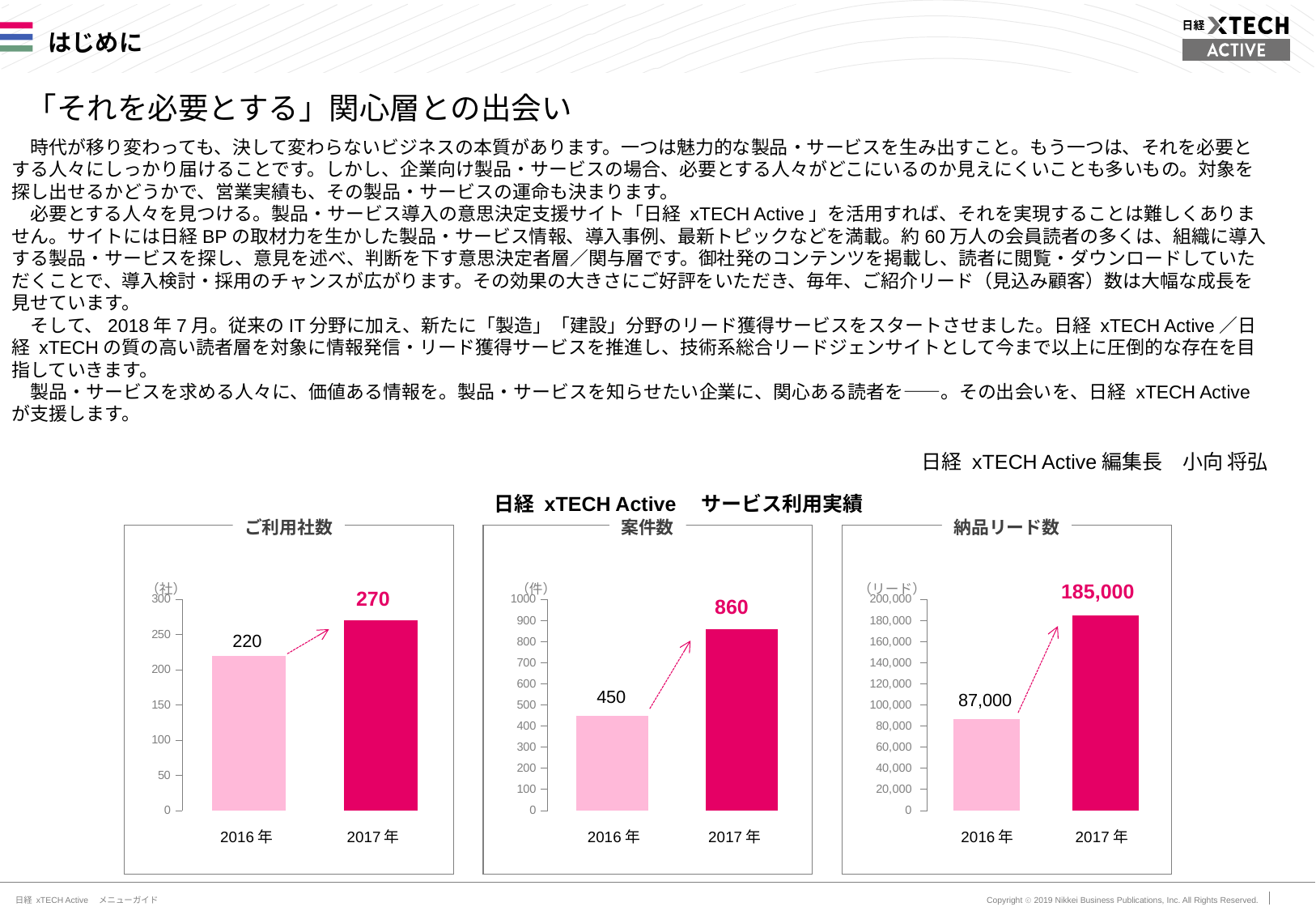

# はじめに
「それを必要とする」関心層との出会い
　時代が移り変わっても、決して変わらないビジネスの本質があります。一つは魅力的な製品・サービスを生み出すこと。もう一つは、それを必要とする人々にしっかり届けることです。しかし、企業向け製品・サービスの場合、必要とする人々がどこにいるのか見えにくいことも多いもの。対象を探し出せるかどうかで、営業実績も、その製品・サービスの運命も決まります。
　必要とする人々を見つける。製品・サービス導入の意思決定支援サイト「日経 xTECH Active」を活用すれば、それを実現することは難しくありません。サイトには日経BPの取材力を生かした製品・サービス情報、導入事例、最新トピックなどを満載。約60万人の会員読者の多くは、組織に導入する製品・サービスを探し、意見を述べ、判断を下す意思決定者層／関与層です。御社発のコンテンツを掲載し、読者に閲覧・ダウンロードしていただくことで、導入検討・採用のチャンスが広がります。その効果の大きさにご好評をいただき、毎年、ご紹介リード（見込み顧客）数は大幅な成長を見せています。
　そして、2018年7月。従来のIT分野に加え、新たに「製造」「建設」分野のリード獲得サービスをスタートさせました。日経 xTECH Active／日経 xTECHの質の高い読者層を対象に情報発信・リード獲得サービスを推進し、技術系総合リードジェンサイトとして今まで以上に圧倒的な存在を目指していきます。
　製品・サービスを求める人々に、価値ある情報を。製品・サービスを知らせたい企業に、関心ある読者を――。その出会いを、日経 xTECH Activeが支援します。

　　　　　　　　　　　　　　　　　　　　　　　　　　　　　　　　　　　　　　　　　　　　　日経 xTECH Active編集長　小向 将弘
日経 xTECH Active　サービス利用実績
ご利用社数
案件数
納品リード数

185,000
（社）
（件）
（リード）
270
860

### Chart

| Category |  |
|---|---|

### Chart

| Category |  |
|---|---|

### Chart

| Category |  |
|---|---|
220
450
87,000
2016年
2017年
2016年
2017年
2016年
2017年